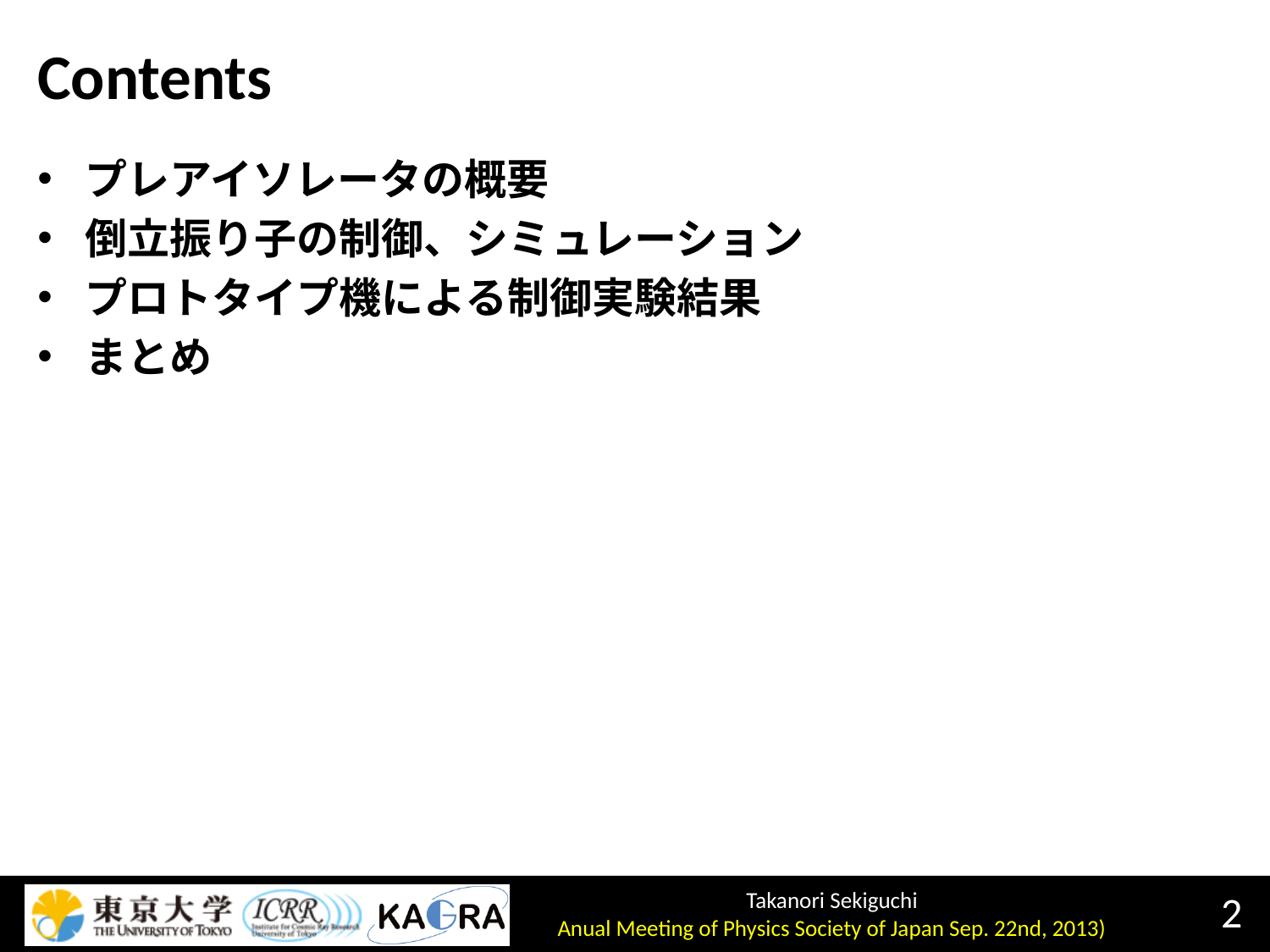

# Contents
プレアイソレータの概要
倒立振り子の制御、シミュレーション
プロトタイプ機による制御実験結果
まとめ
2